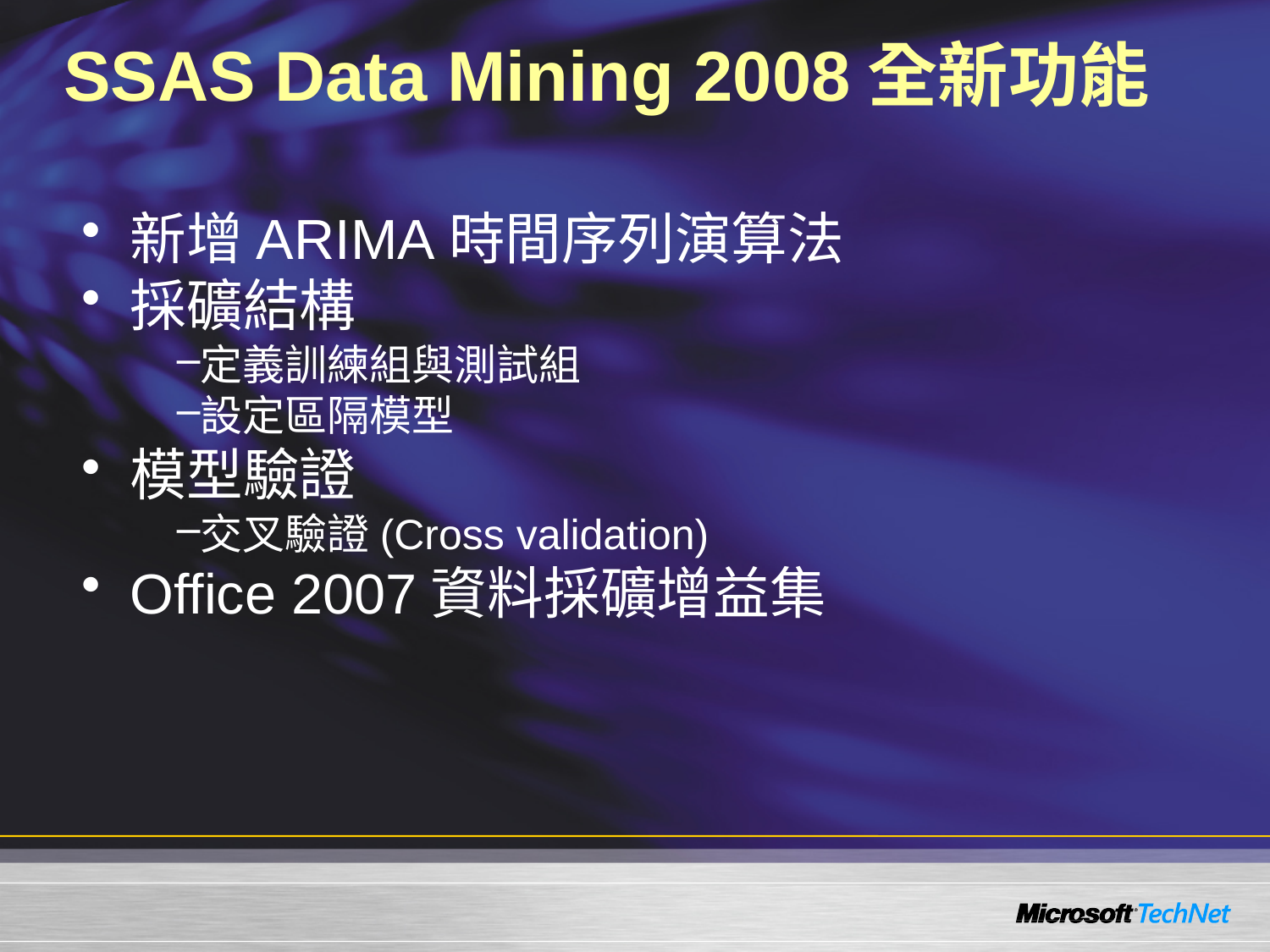

# SSAS Data Mining 2008全新功能
新增ARIMA時間序列演算法
採礦結構
定義訓練組與測試組
設定區隔模型
模型驗證
交叉驗證(Cross validation)
Office 2007資料採礦增益集